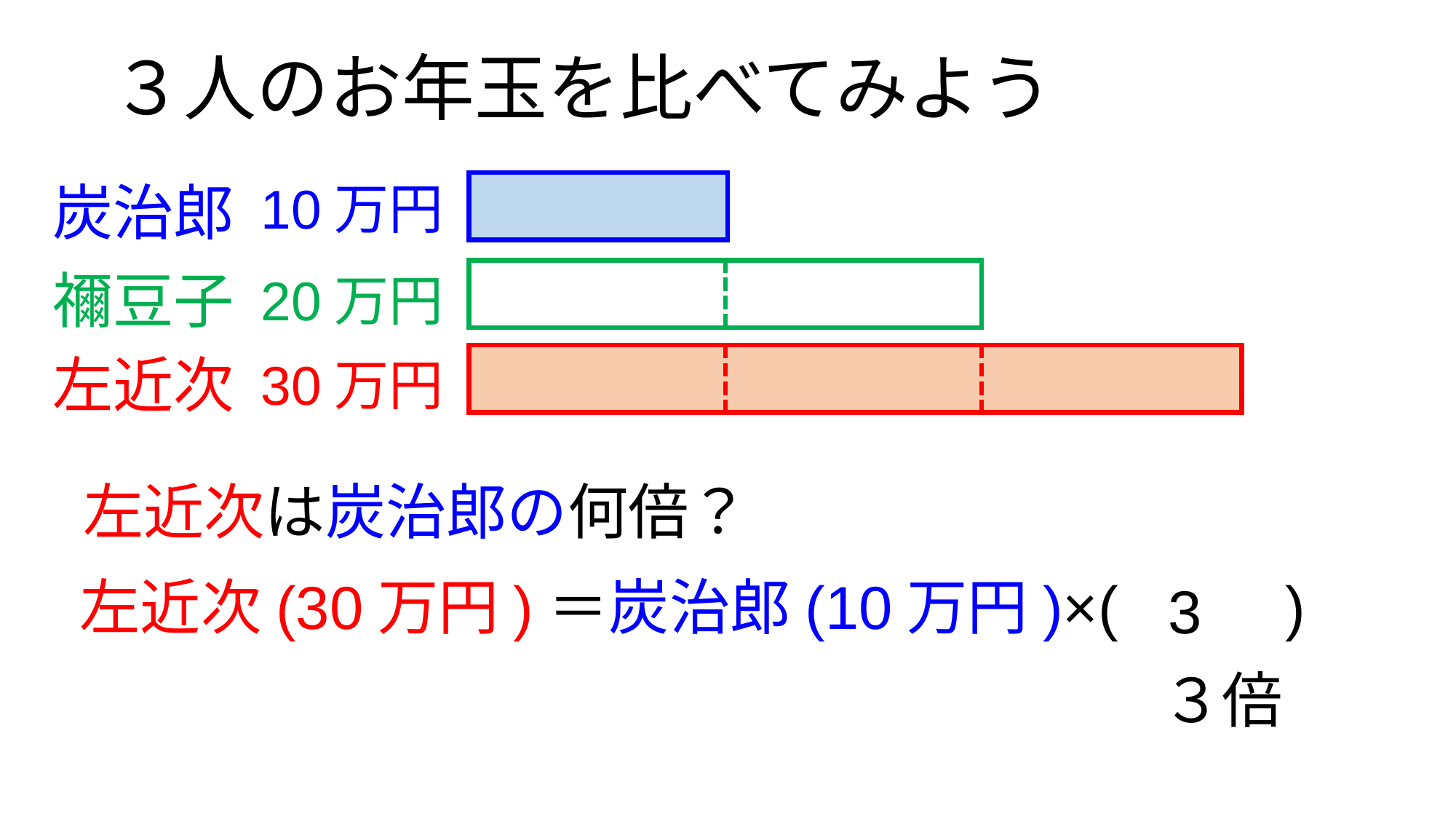

# ３人のお年玉を比べてみよう
炭治郎
10万円

禰󠄀豆子
20万円

左近次
30万円

左近次は炭治郎の何倍？
左近次(30万円)＝炭治郎(10万円)×( 　　)
3
３倍